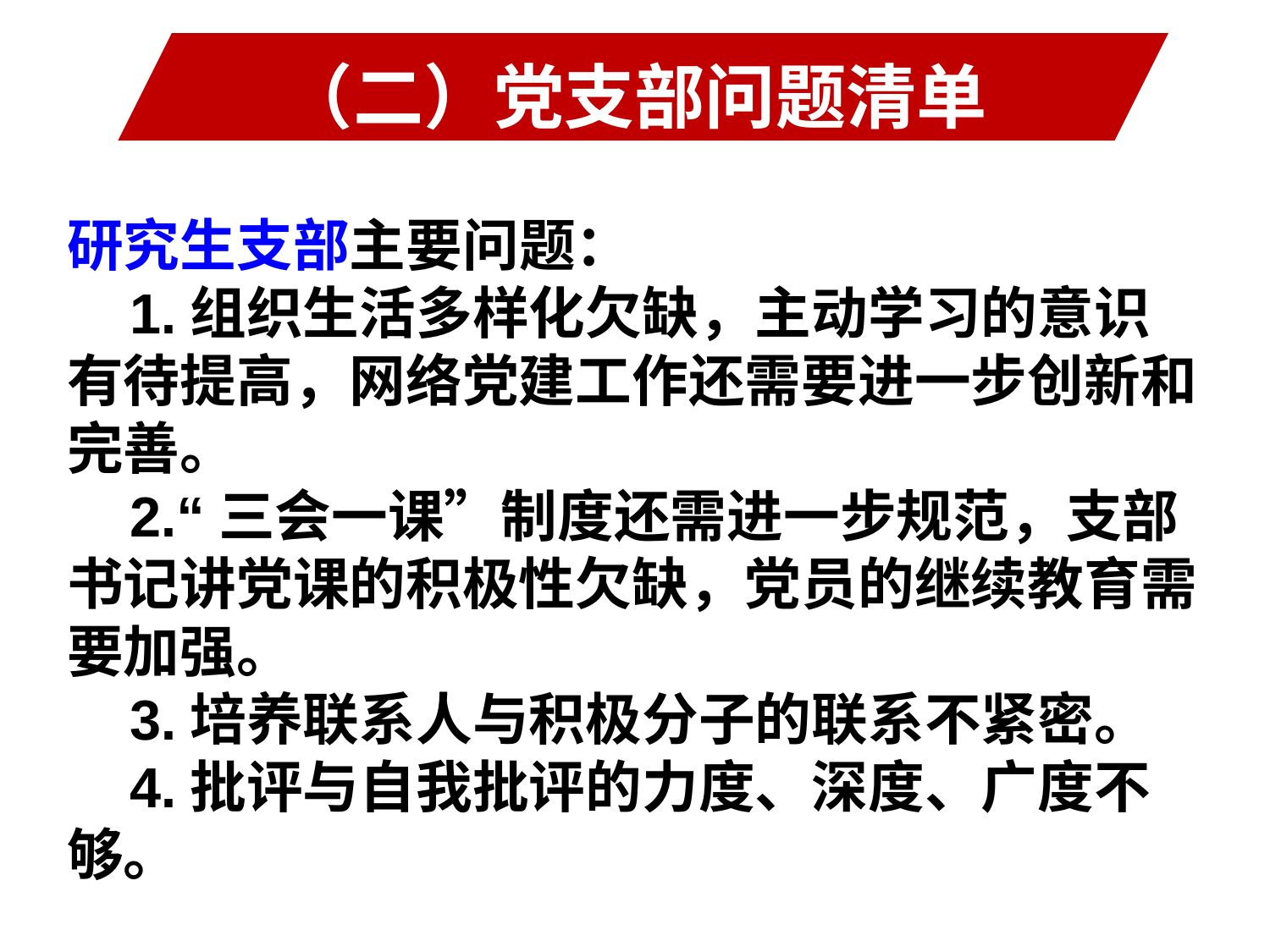

（二）党支部问题清单
研究生支部主要问题：
    1.组织生活多样化欠缺，主动学习的意识有待提高，网络党建工作还需要进一步创新和完善。
    2.“三会一课”制度还需进一步规范，支部书记讲党课的积极性欠缺，党员的继续教育需要加强。
    3.培养联系人与积极分子的联系不紧密。
    4.批评与自我批评的力度、深度、广度不够。